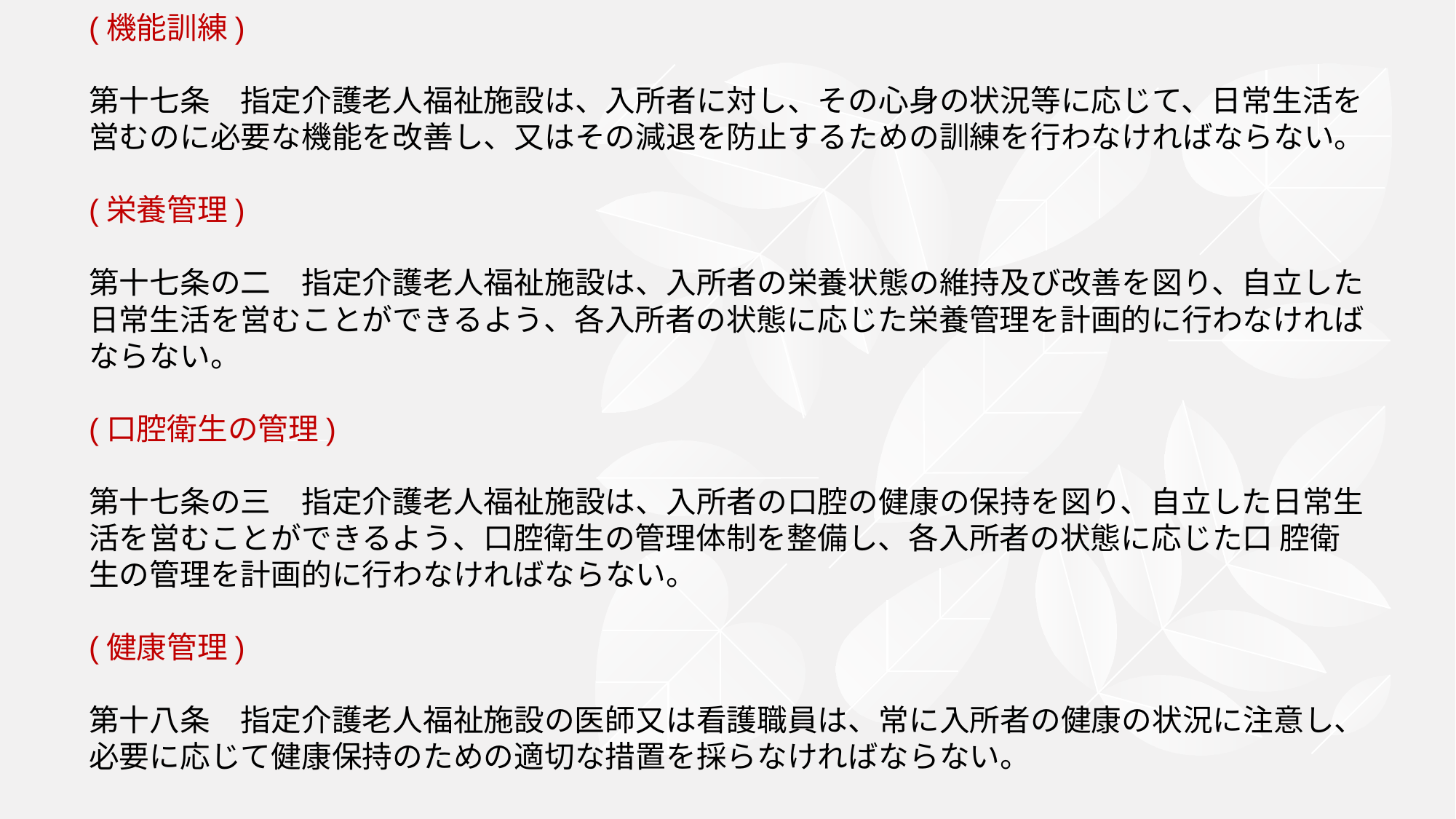

# (機能訓練) 第十七条　指定介護老人福祉施設は、入所者に対し、その心身の状況等に応じて、日常生活を営むのに必要な機能を改善し、又はその減退を防止するための訓練を行わなければならない。 (栄養管理) 第十七条の二　指定介護老人福祉施設は、入所者の栄養状態の維持及び改善を図り、自立した日常生活を営むことができるよう、各入所者の状態に応じた栄養管理を計画的に行わなければならない。 (口腔衛生の管理) 第十七条の三　指定介護老人福祉施設は、入所者の口腔の健康の保持を図り、自立した日常生活を営むことができるよう、口腔衛生の管理体制を整備し、各入所者の状態に応じた口 腔衛生の管理を計画的に行わなければならない。 (健康管理) 第十八条　指定介護老人福祉施設の医師又は看護職員は、常に入所者の健康の状況に注意し、必要に応じて健康保持のための適切な措置を採らなければならない。